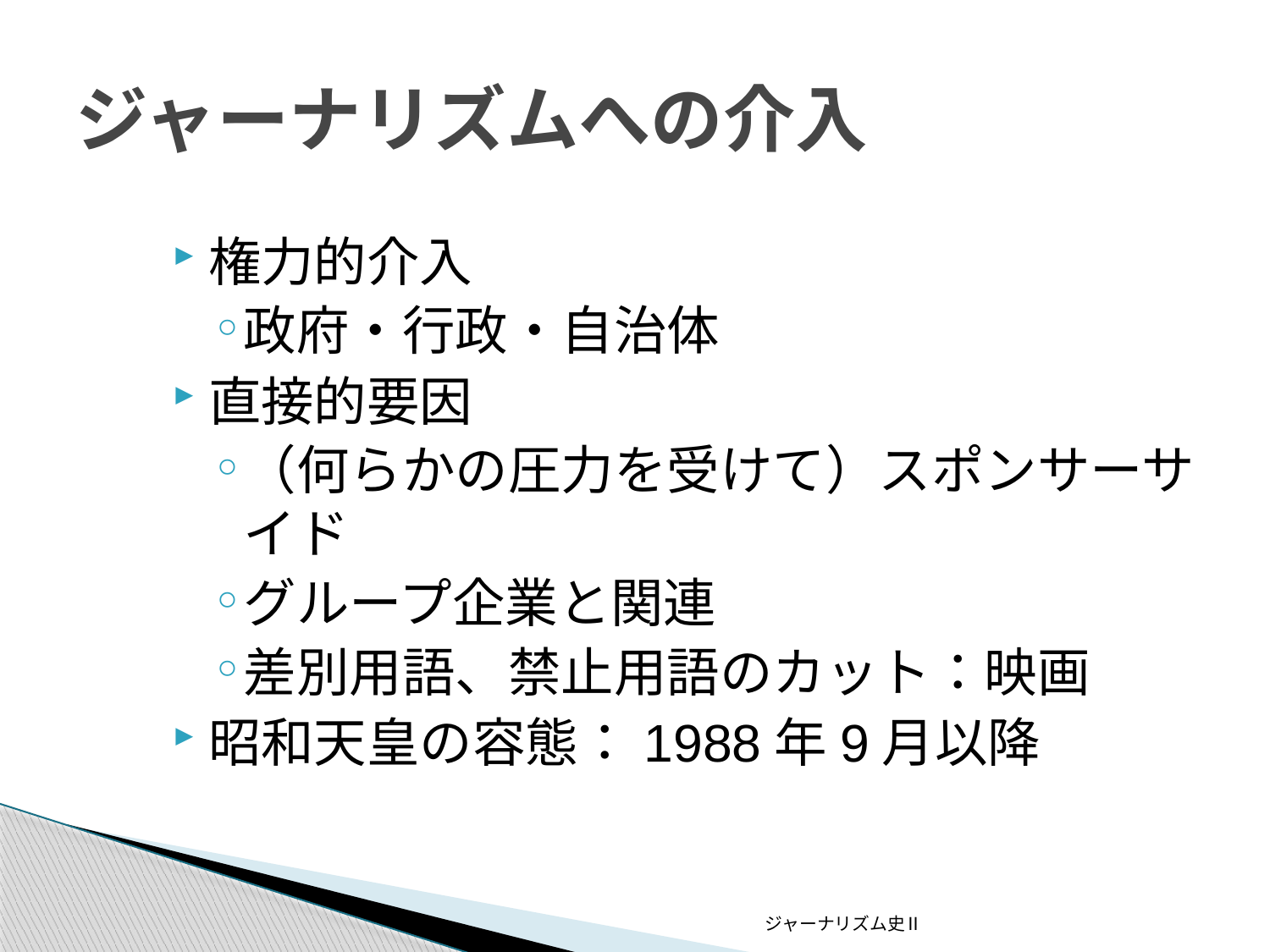

# ジャーナリズムへの介入
権力的介入
政府・行政・自治体
直接的要因
（何らかの圧力を受けて）スポンサーサイド
グループ企業と関連
差別用語、禁止用語のカット：映画
昭和天皇の容態：1988年9月以降

ジャーナリズム史Ⅱ